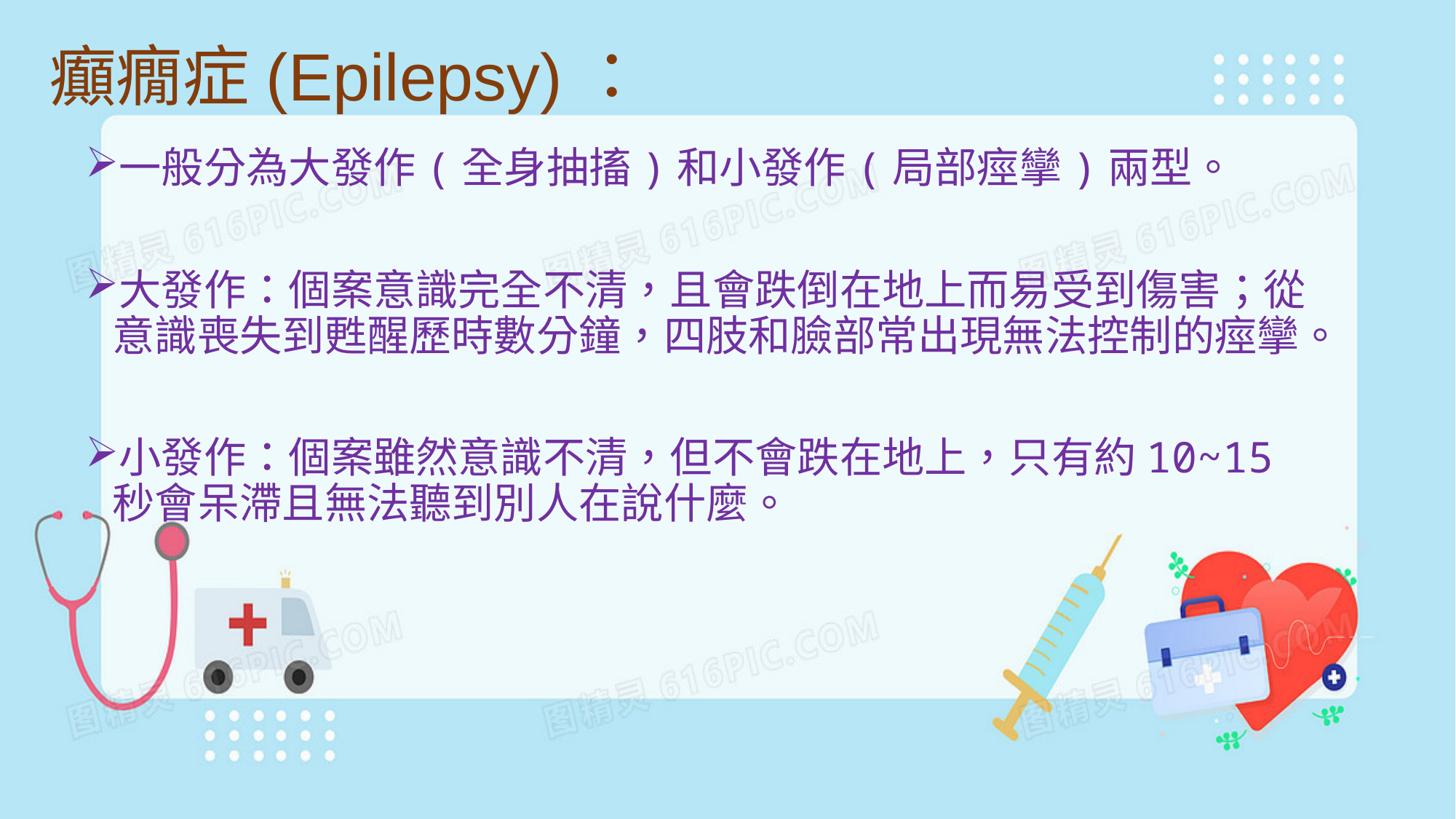

# 癲癇症(Epilepsy)：
一般分為大發作(全身抽搐)和小發作(局部痙攣)兩型。

大發作：個案意識完全不清，且會跌倒在地上而易受到傷害；從意識喪失到甦醒歷時數分鐘，四肢和臉部常出現無法控制的痙攣。

小發作：個案雖然意識不清，但不會跌在地上，只有約10~15秒會呆滯且無法聽到別人在說什麼。